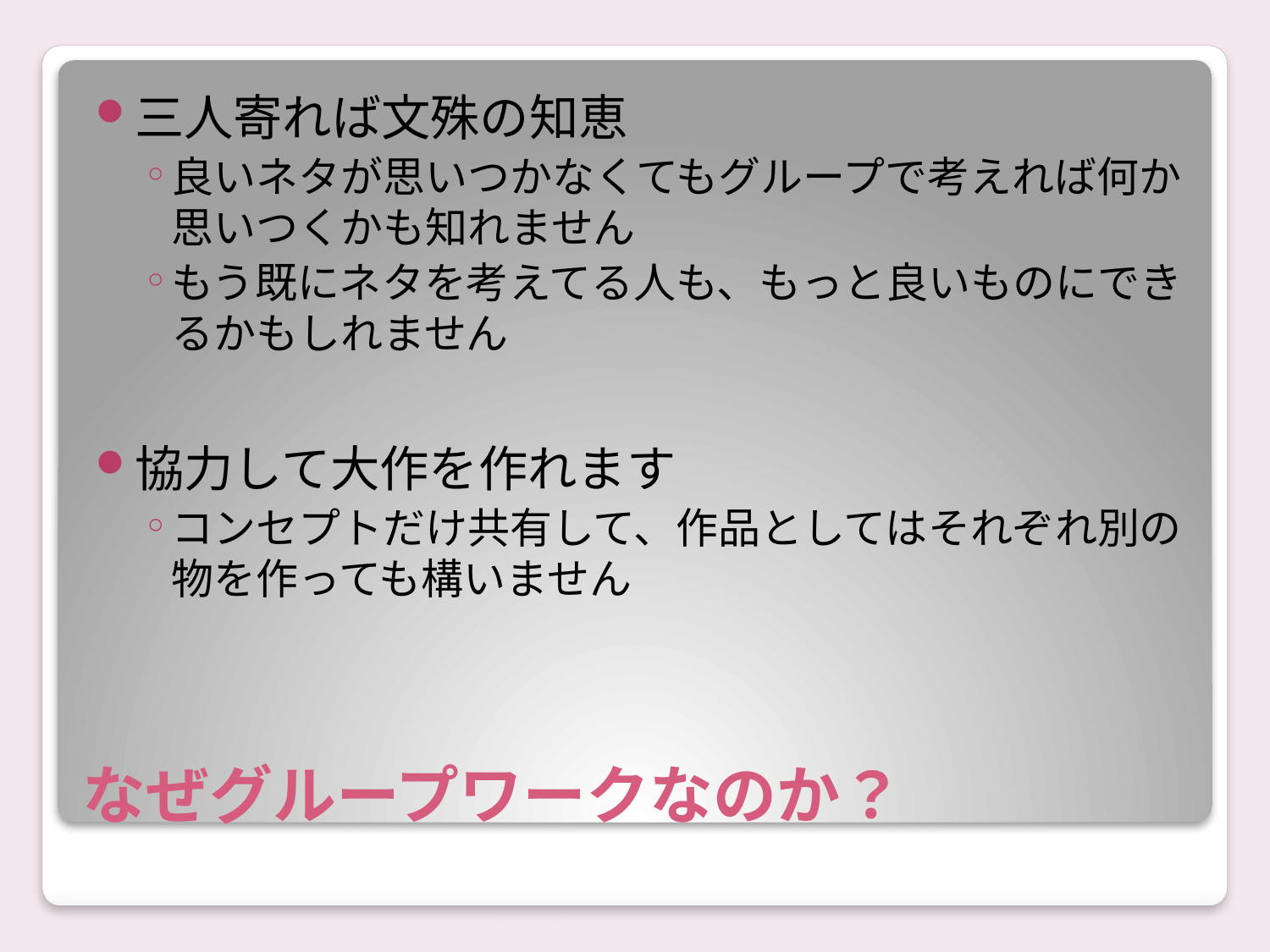

三人寄れば文殊の知恵
良いネタが思いつかなくてもグループで考えれば何か思いつくかも知れません
もう既にネタを考えてる人も、もっと良いものにできるかもしれません

協力して大作を作れます
コンセプトだけ共有して、作品としてはそれぞれ別の物を作っても構いません
# なぜグループワークなのか？